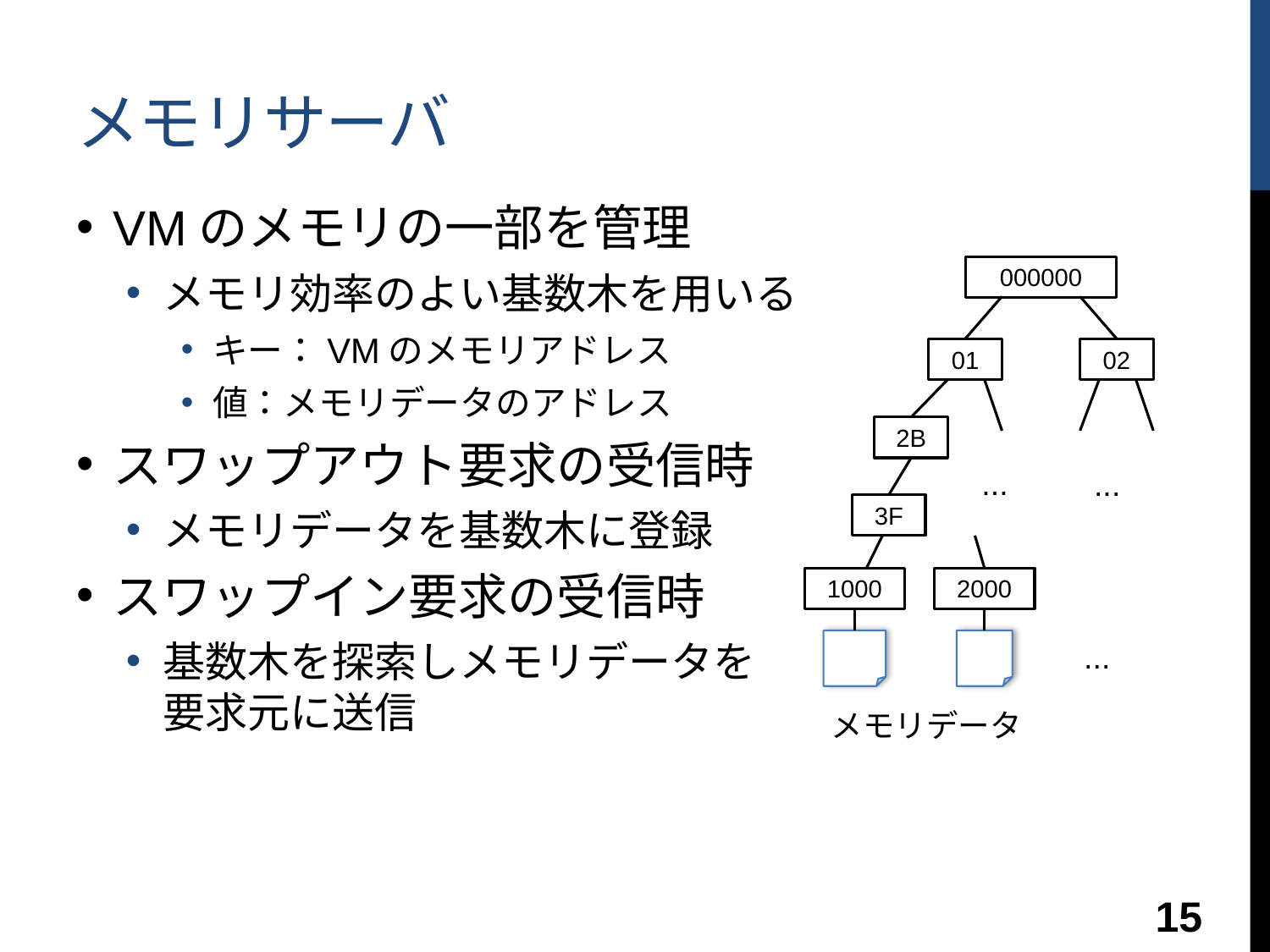

# メモリサーバ
VMのメモリの一部を管理
メモリ効率のよい基数木を用いる
キー：VMのメモリアドレス
値：メモリデータのアドレス
スワップアウト要求の受信時
メモリデータを基数木に登録
スワップイン要求の受信時
基数木を探索しメモリデータを
要求元に送信
000000
01
02
2B
...
...
3F
1000
2000

...
メモリデータ
15